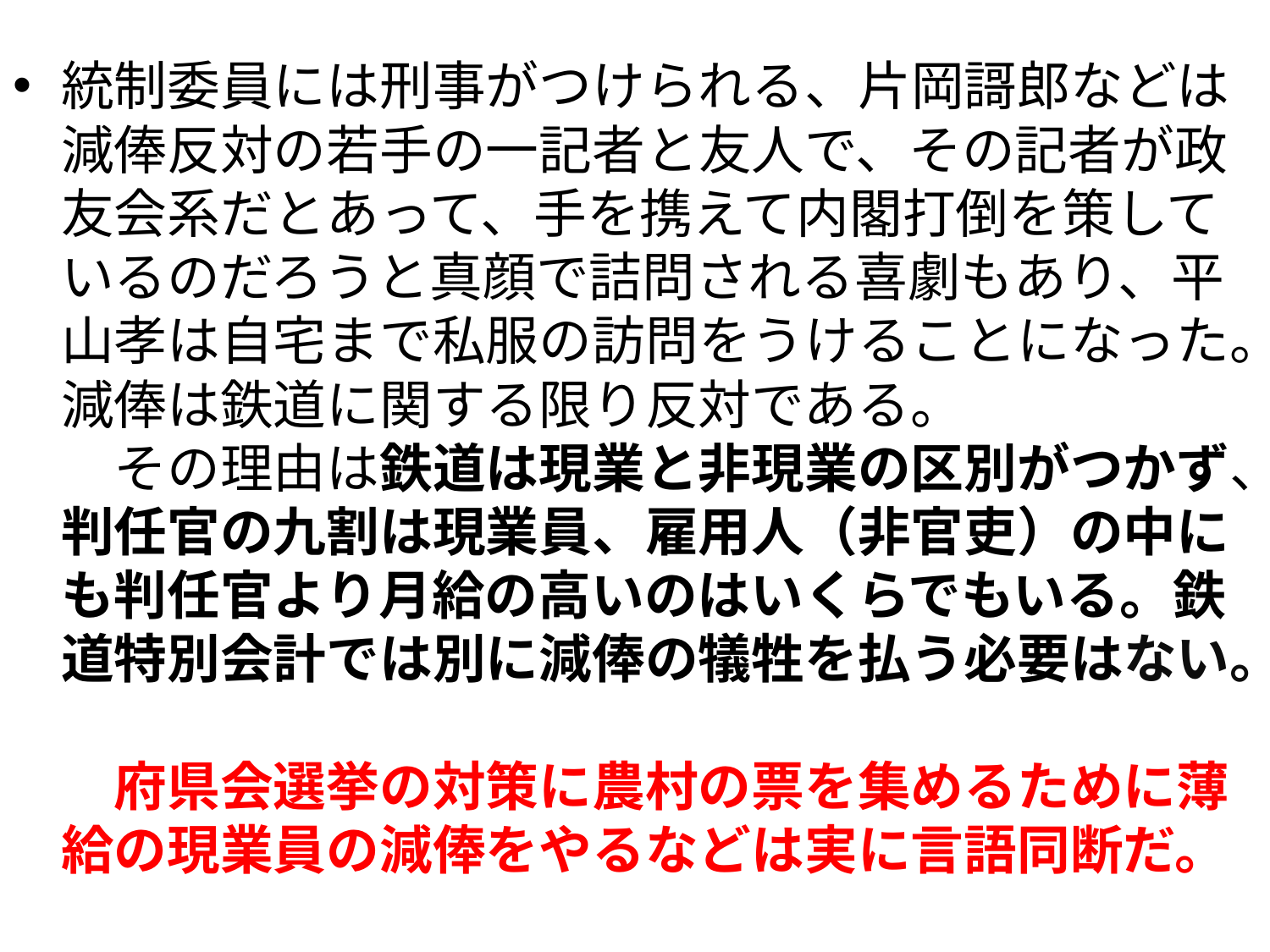

統制委員には刑事がつけられる、片岡謌郎などは減俸反対の若手の一記者と友人で、その記者が政友会系だとあって、手を携えて内閣打倒を策しているのだろうと真顔で詰問される喜劇もあり、平山孝は自宅まで私服の訪問をうけることになった。減俸は鉄道に関する限り反対である。
　その理由は鉄道は現業と非現業の区別がつかず、判任官の九割は現業員、雇用人（非官吏）の中にも判任官より月給の高いのはいくらでもいる。鉄道特別会計では別に減俸の犠牲を払う必要はない。
　府県会選挙の対策に農村の票を集めるために薄給の現業員の減俸をやるなどは実に言語同断だ。